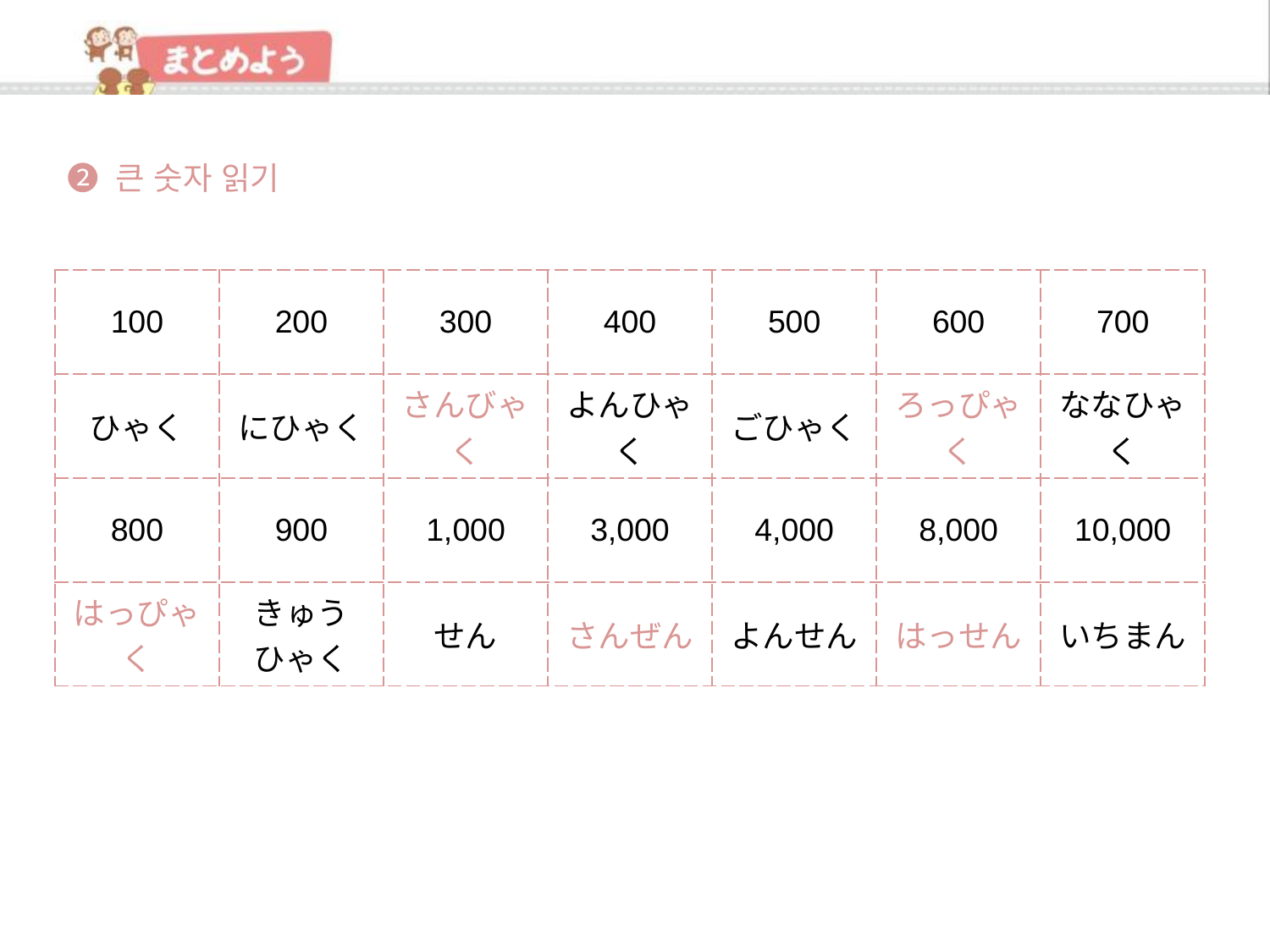

➋ 큰 숫자 읽기
| 100 | 200 | 300 | 400 | 500 | 600 | 700 |
| --- | --- | --- | --- | --- | --- | --- |
| ひゃく | にひゃく | さんびゃく | よんひゃく | ごひゃく | ろっぴゃく | ななひゃく |
| 800 | 900 | 1,000 | 3,000 | 4,000 | 8,000 | 10,000 |
| はっぴゃく | きゅう ひゃく | せん | さんぜん | よんせん | はっせん | いちまん |